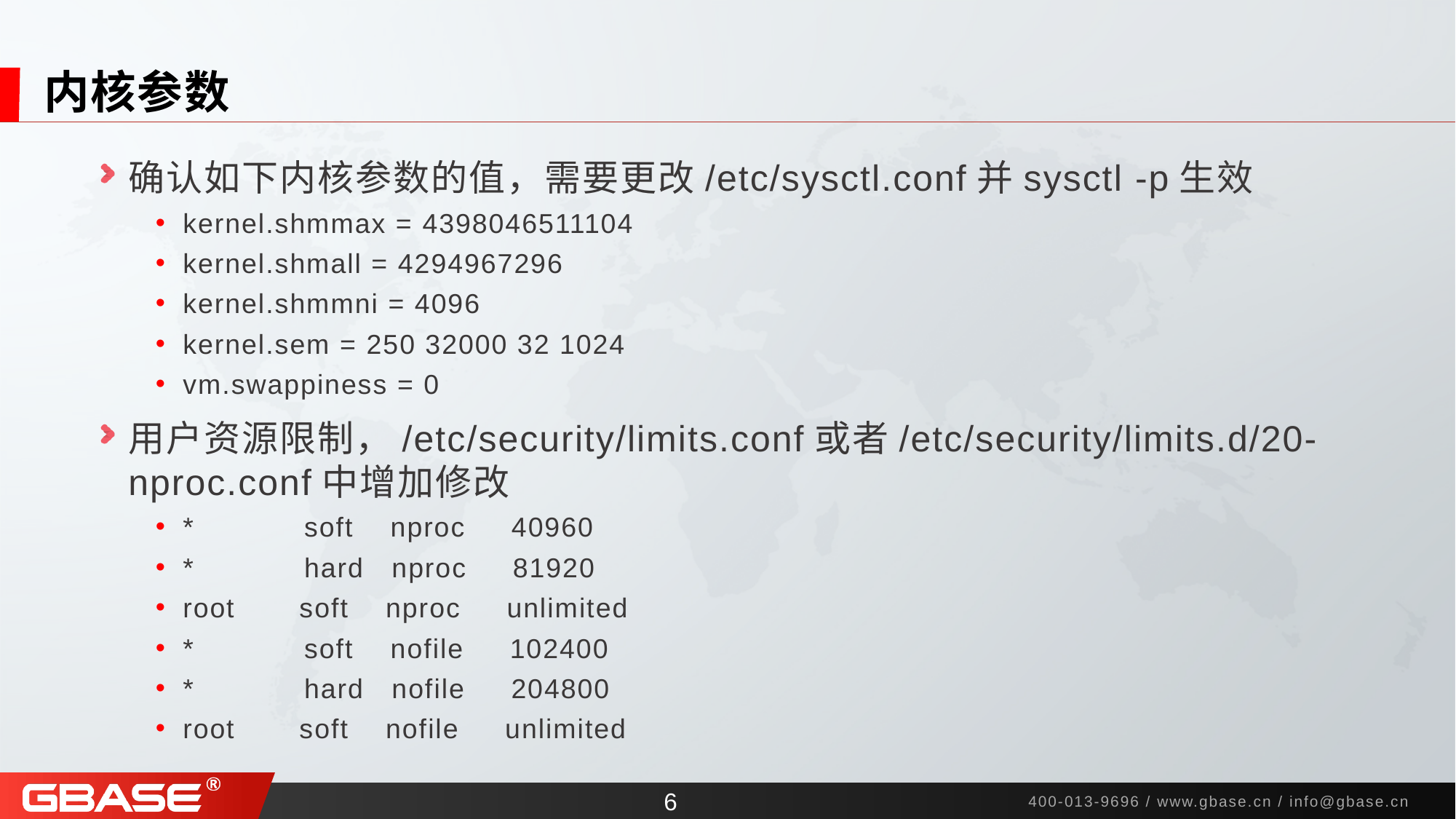

# 内核参数
确认如下内核参数的值，需要更改/etc/sysctl.conf并sysctl -p生效
kernel.shmmax = 4398046511104
kernel.shmall = 4294967296
kernel.shmmni = 4096
kernel.sem = 250 32000 32 1024
vm.swappiness = 0
用户资源限制，/etc/security/limits.conf或者/etc/security/limits.d/20-nproc.conf中增加修改
*            soft    nproc     40960
*            hard   nproc     81920
root       soft    nproc     unlimited
*            soft    nofile     102400
*            hard   nofile     204800
root       soft    nofile     unlimited